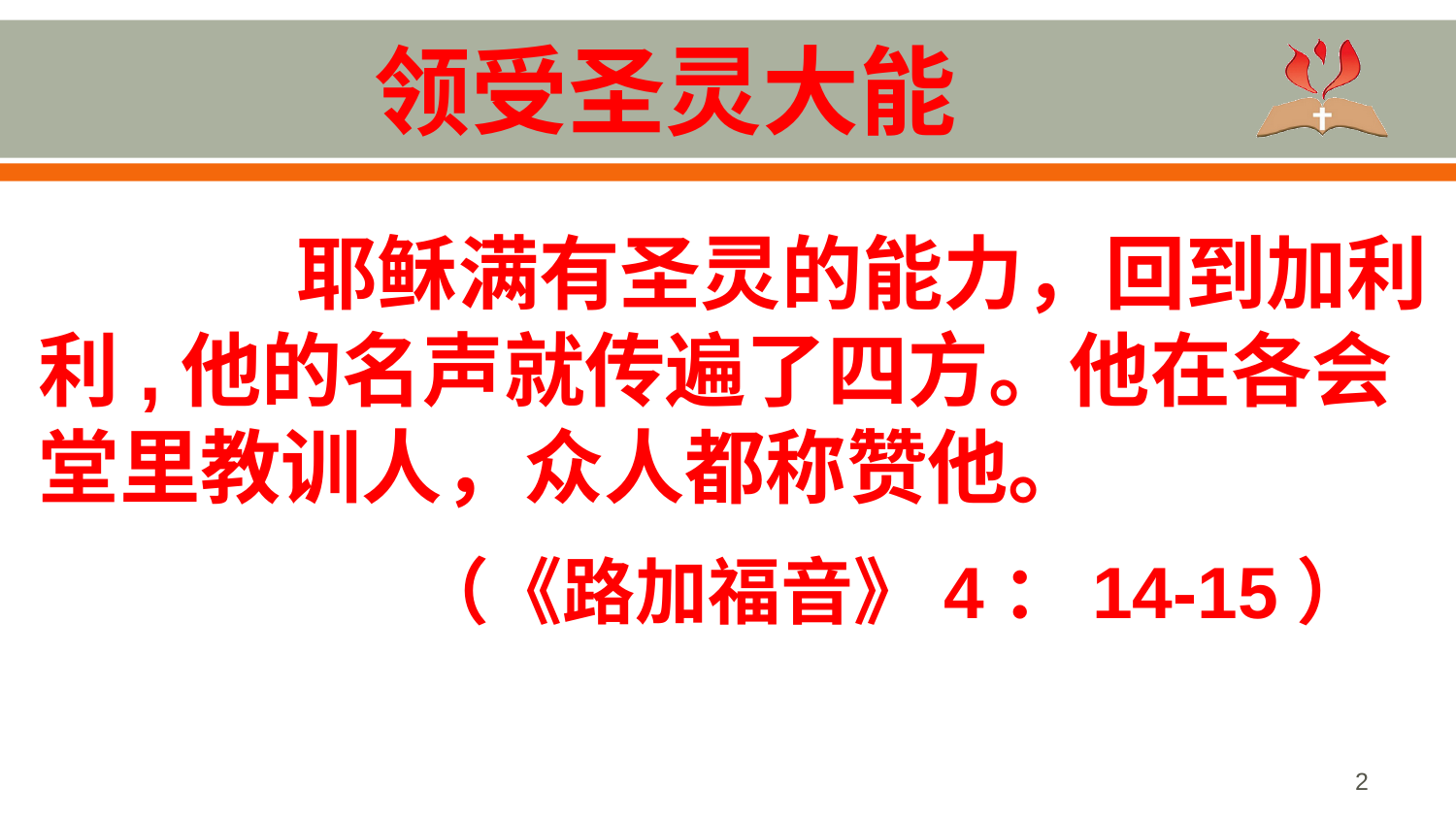

# 领受圣灵大能
                        耶稣满有圣灵的能力，回到加利利,他的名声就传遍了四方。他在各会堂里教训人，众人都称赞他。
                （《路加福音》4：14-15）

2